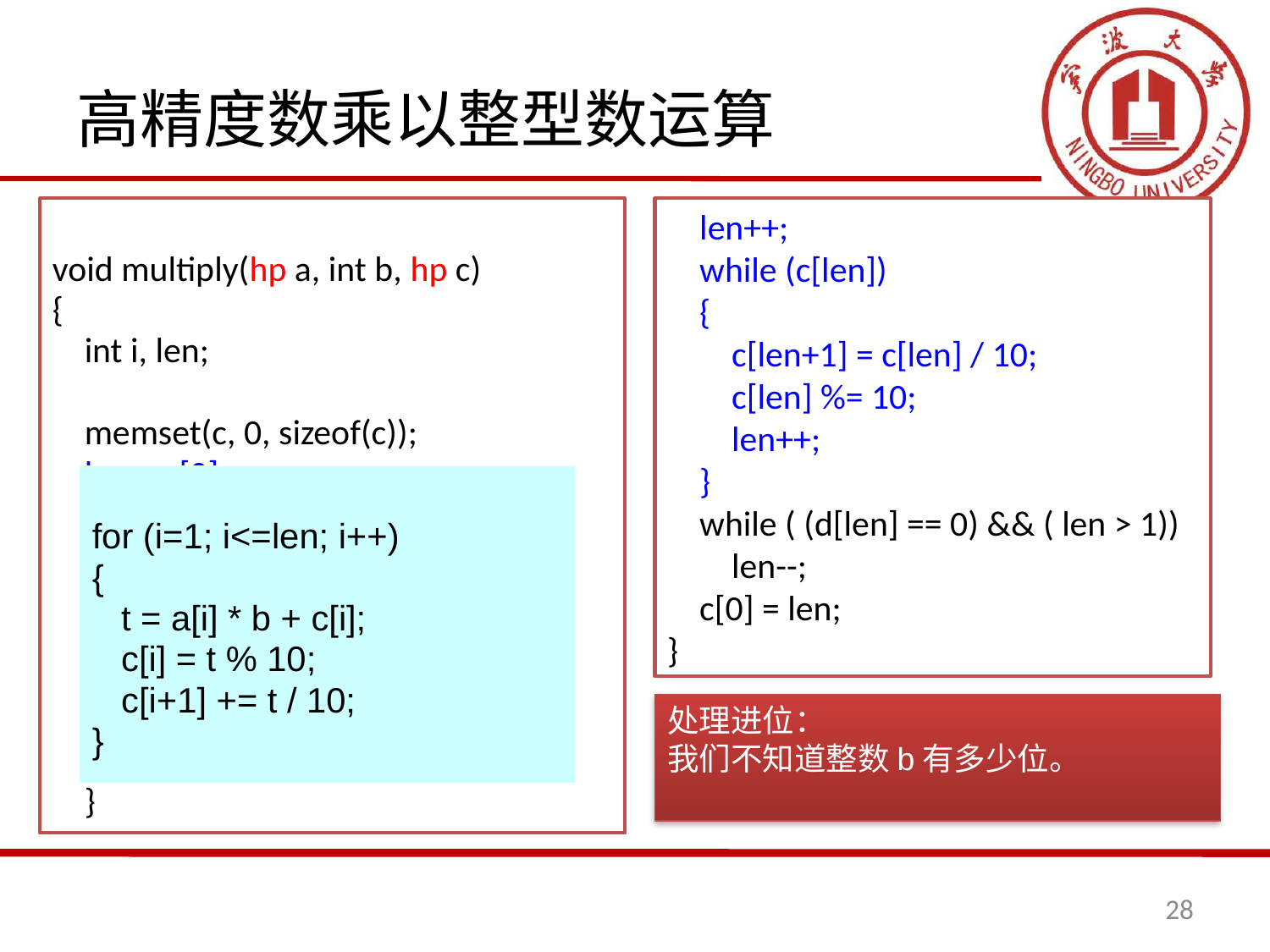

# 高精度数乘以整型数运算
    len++;
    while (c[len])
    {
        c[len+1] = c[len] / 10;
        c[len] %= 10;
        len++;
    }
    while ( (d[len] == 0) && ( len > 1))
        len--;
    c[0] = len;
}

void multiply(hp a, int b, hp c)
{
    int i, len;

    memset(c, 0, sizeof(c));
    len = a[0];
    for (i=1; i<=len; i++)
        c[i] = a[i] * b ;

    for (i=1; i<=len; i++)
    {
        c[i+1] += c[i] / 10;
        c[i] %= 10;
    }

for (i=1; i<=len; i++)
{
   t = a[i] * b + c[i];
   c[i] = t % 10;
   c[i+1] += t / 10;
}
处理进位：
我们不知道整数b有多少位。

28